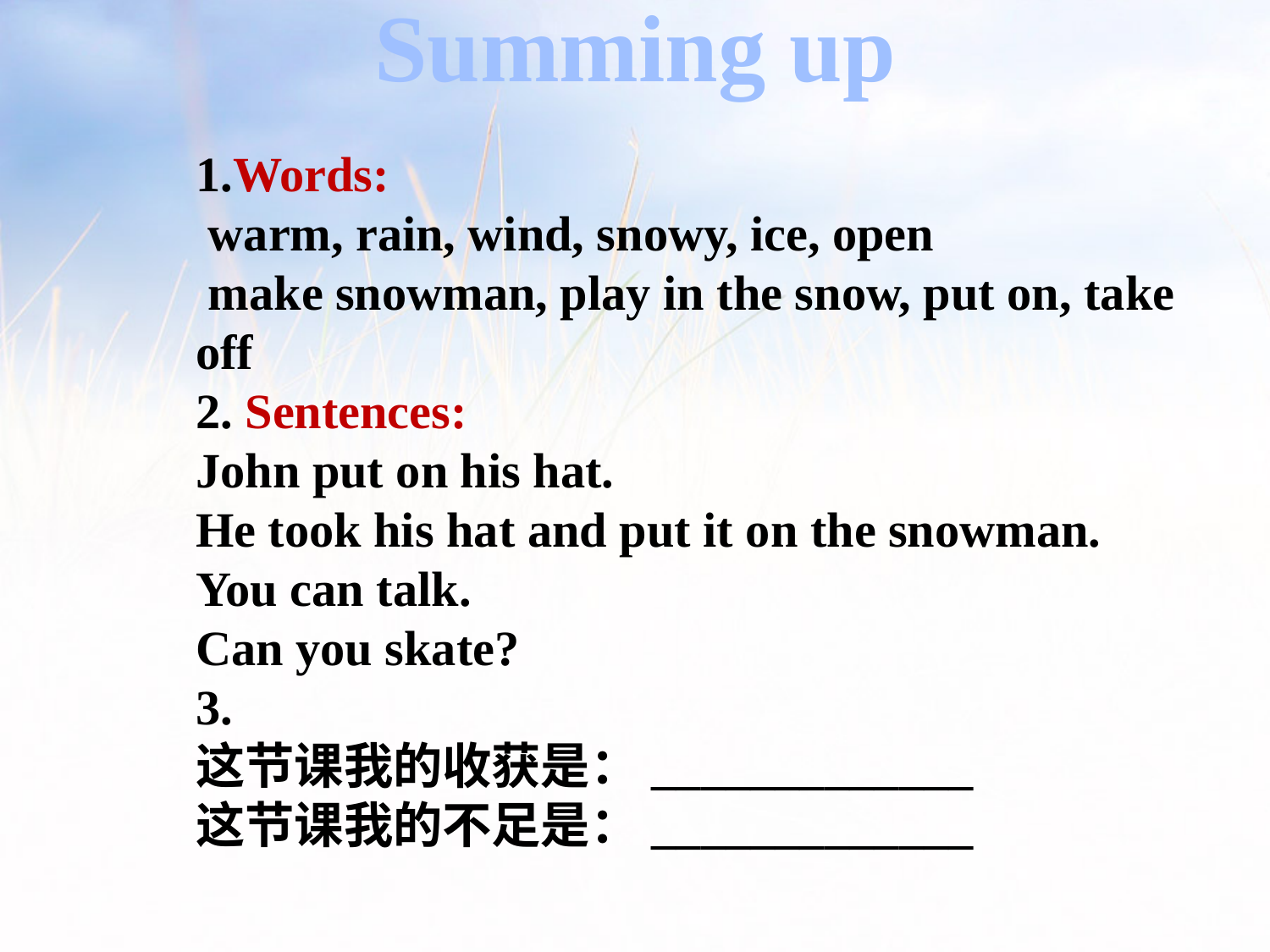

Summing up
1.Words:
 warm, rain, wind, snowy, ice, open
 make snowman, play in the snow, put on, take off
2. Sentences:
John put on his hat.
He took his hat and put it on the snowman.
You can talk.
Can you skate?
3.
这节课我的收获是：_____________
这节课我的不足是：_____________